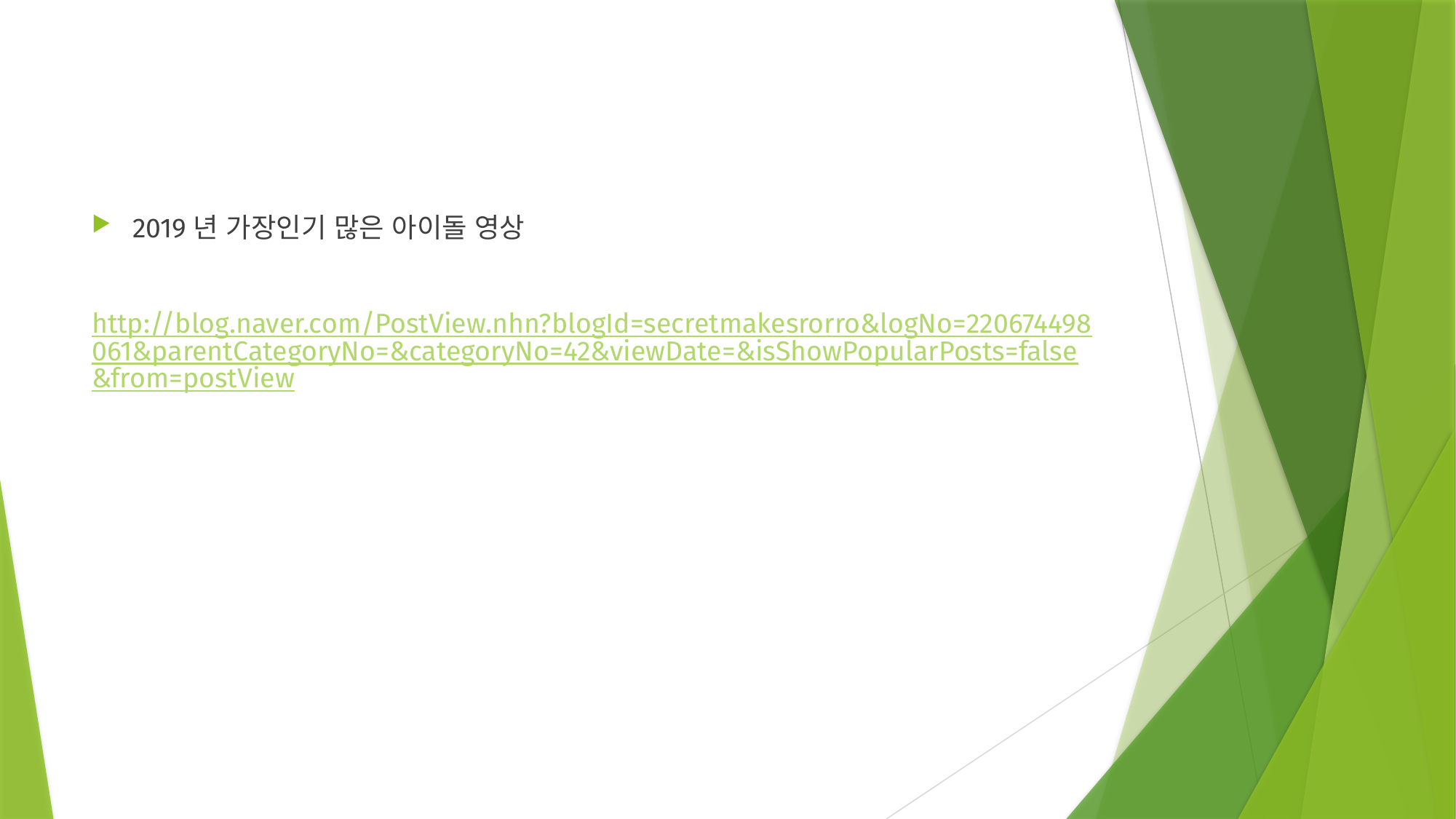

#
2019년 가장인기 많은 아이돌 영상

http://blog.naver.com/PostView.nhn?blogId=secretmakesrorro&logNo=220674498061&parentCategoryNo=&categoryNo=42&viewDate=&isShowPopularPosts=false&from=postView